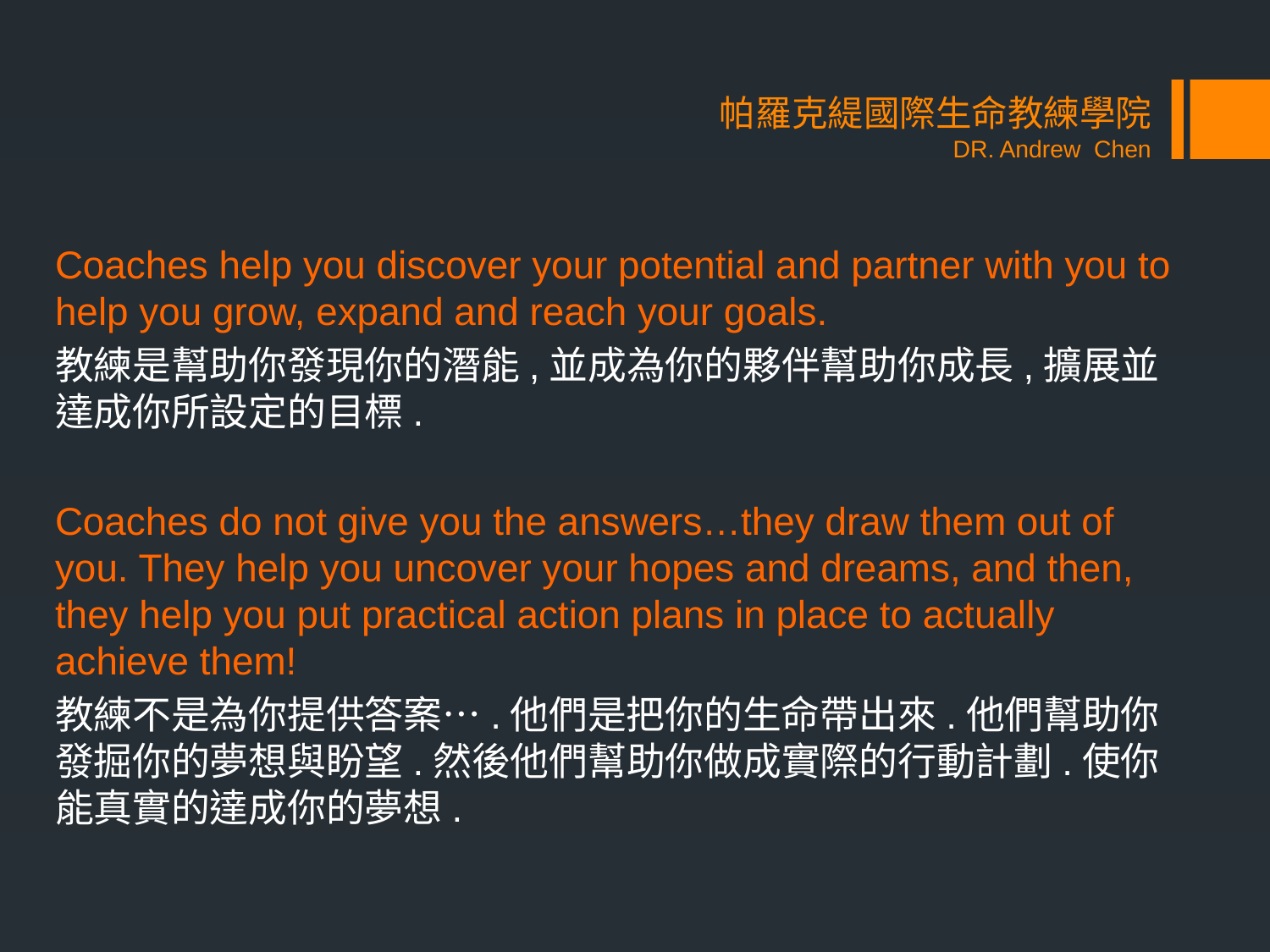

帕羅克緹國際生命教練學院
DR. Andrew  Chen

Coaches help you discover your potential and partner with you to help you grow, expand and reach your goals.
教練是幫助你發現你的潛能,並成為你的夥伴幫助你成長,擴展並達成你所設定的目標.

Coaches do not give you the answers…they draw them out of you. They help you uncover your hopes and dreams, and then, they help you put practical action plans in place to actually achieve them!
教練不是為你提供答案….他們是把你的生命帶出來.他們幫助你發掘你的夢想與盼望.然後他們幫助你做成實際的行動計劃.使你能真實的達成你的夢想.